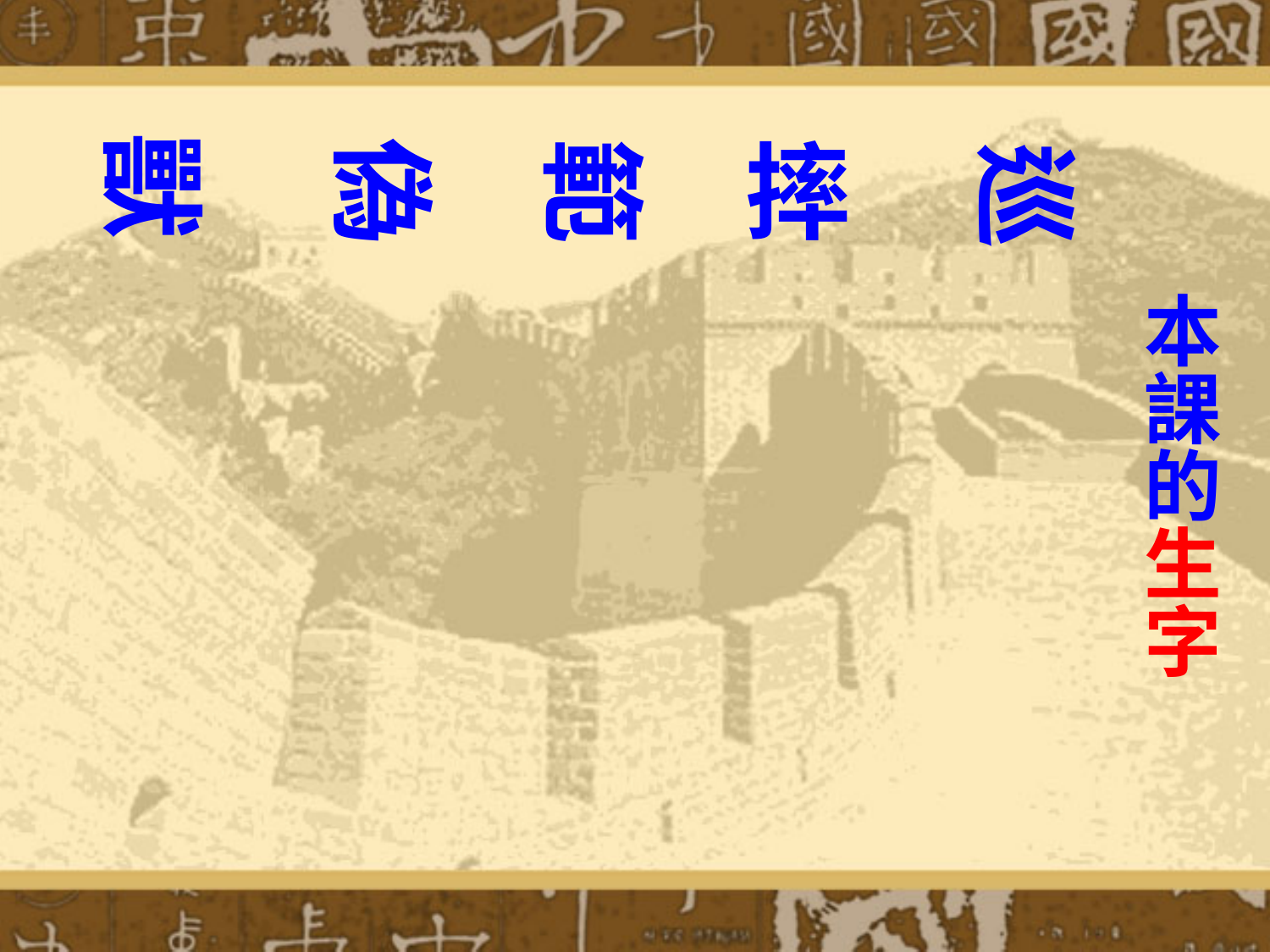

獸
摔
偽
範
巡
# 本課的生字